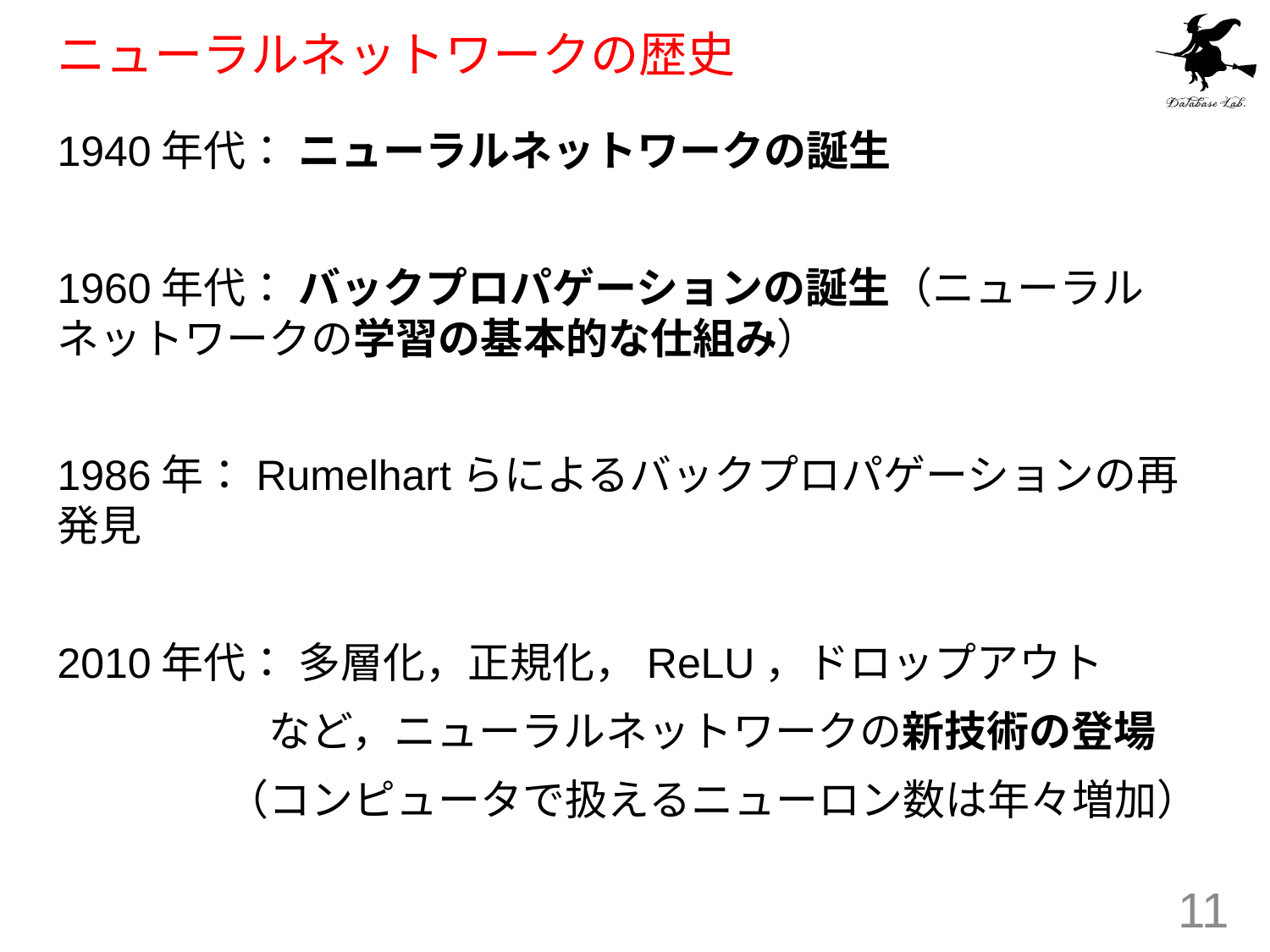

# ニューラルネットワークの歴史
1940年代： ニューラルネットワークの誕生

1960年代： バックプロパゲーションの誕生（ニューラルネットワークの学習の基本的な仕組み）

1986年：Rumelhartらによるバックプロパゲーションの再発見

2010年代： 多層化，正規化，ReLU，ドロップアウト
　　　　　など，ニューラルネットワークの新技術の登場
	　（コンピュータで扱えるニューロン数は年々増加）
11